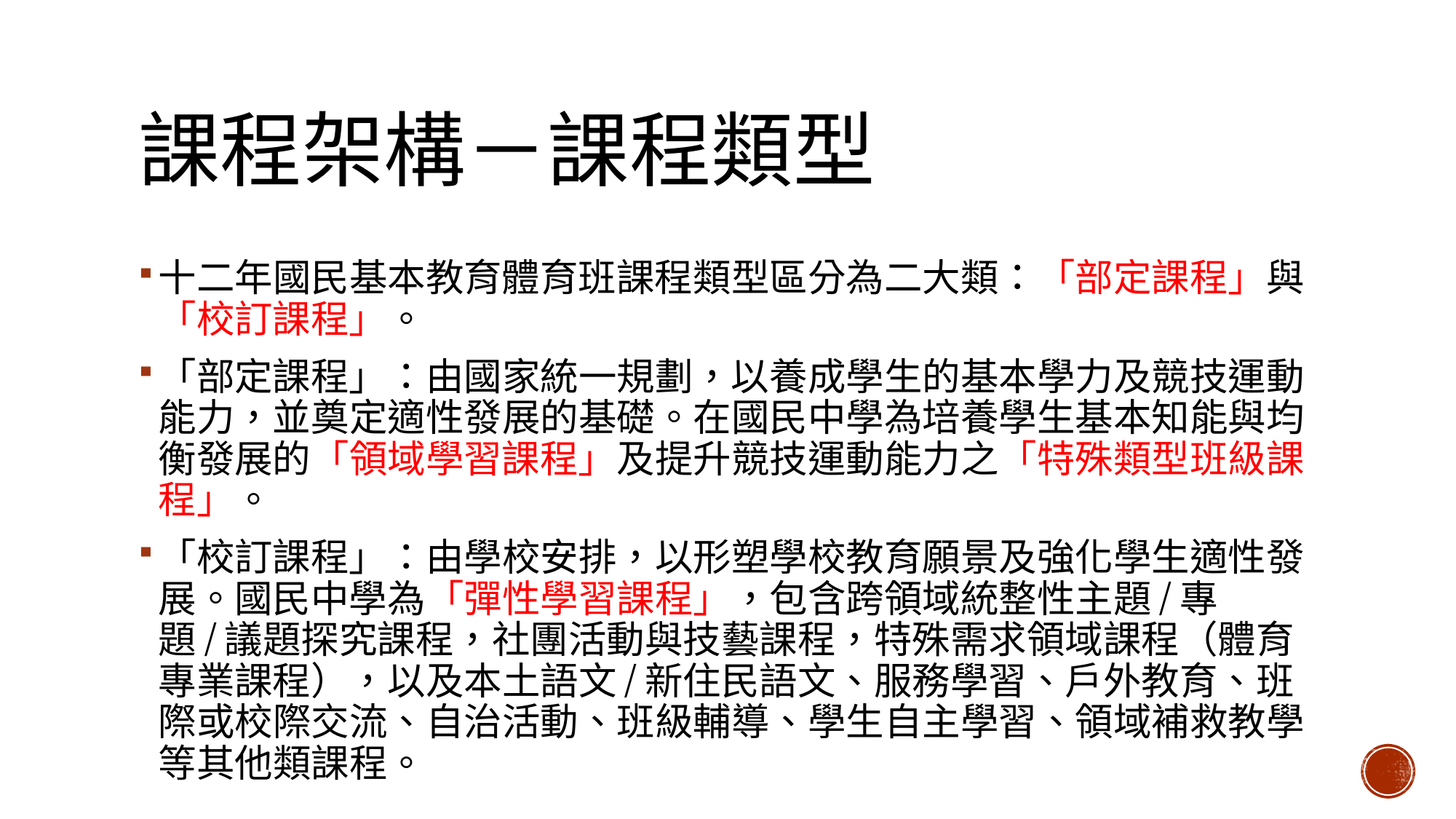

# 課程架構－課程類型
十二年國民基本教育體育班課程類型區分為二大類：「部定課程」與「校訂課程」。
「部定課程」：由國家統一規劃，以養成學生的基本學力及競技運動能力，並奠定適性發展的基礎。在國民中學為培養學生基本知能與均衡發展的「領域學習課程」及提升競技運動能力之「特殊類型班級課程」。
「校訂課程」：由學校安排，以形塑學校教育願景及強化學生適性發展。國民中學為「彈性學習課程」，包含跨領域統整性主題/專題/議題探究課程，社團活動與技藝課程，特殊需求領域課程（體育專業課程），以及本土語文/新住民語文、服務學習、戶外教育、班際或校際交流、自治活動、班級輔導、學生自主學習、領域補救教學等其他類課程。